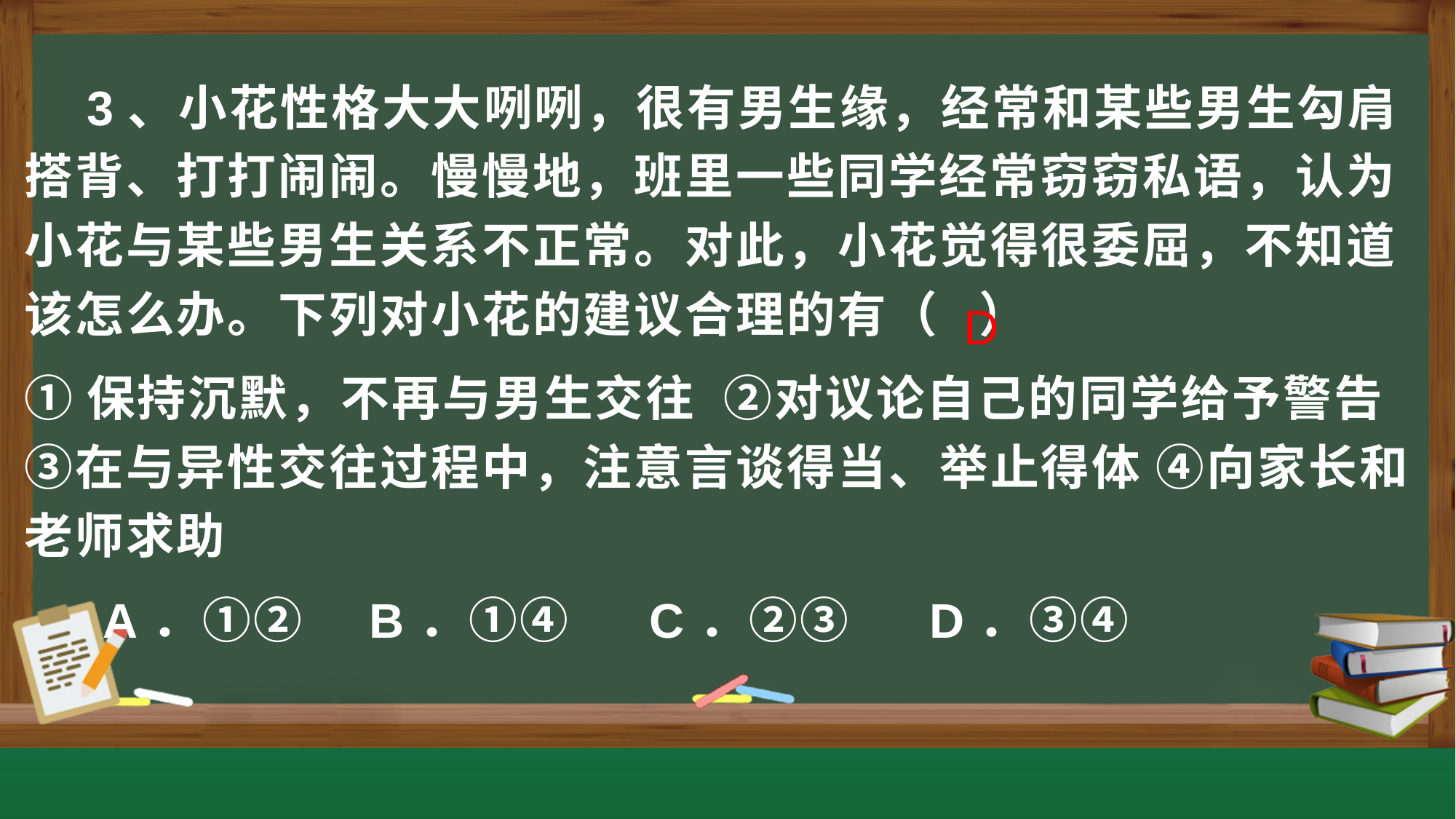

3、小花性格大大咧咧，很有男生缘，经常和某些男生勾肩搭背、打打闹闹。慢慢地，班里一些同学经常窃窃私语，认为小花与某些男生关系不正常。对此，小花觉得很委屈，不知道该怎么办。下列对小花的建议合理的有（   ）
①保持沉默，不再与男生交往  ②对议论自己的同学给予警告  ③在与异性交往过程中，注意言谈得当、举止得体 ④向家长和老师求助
     A．①②    B．①④     C．②③     D．③④

D